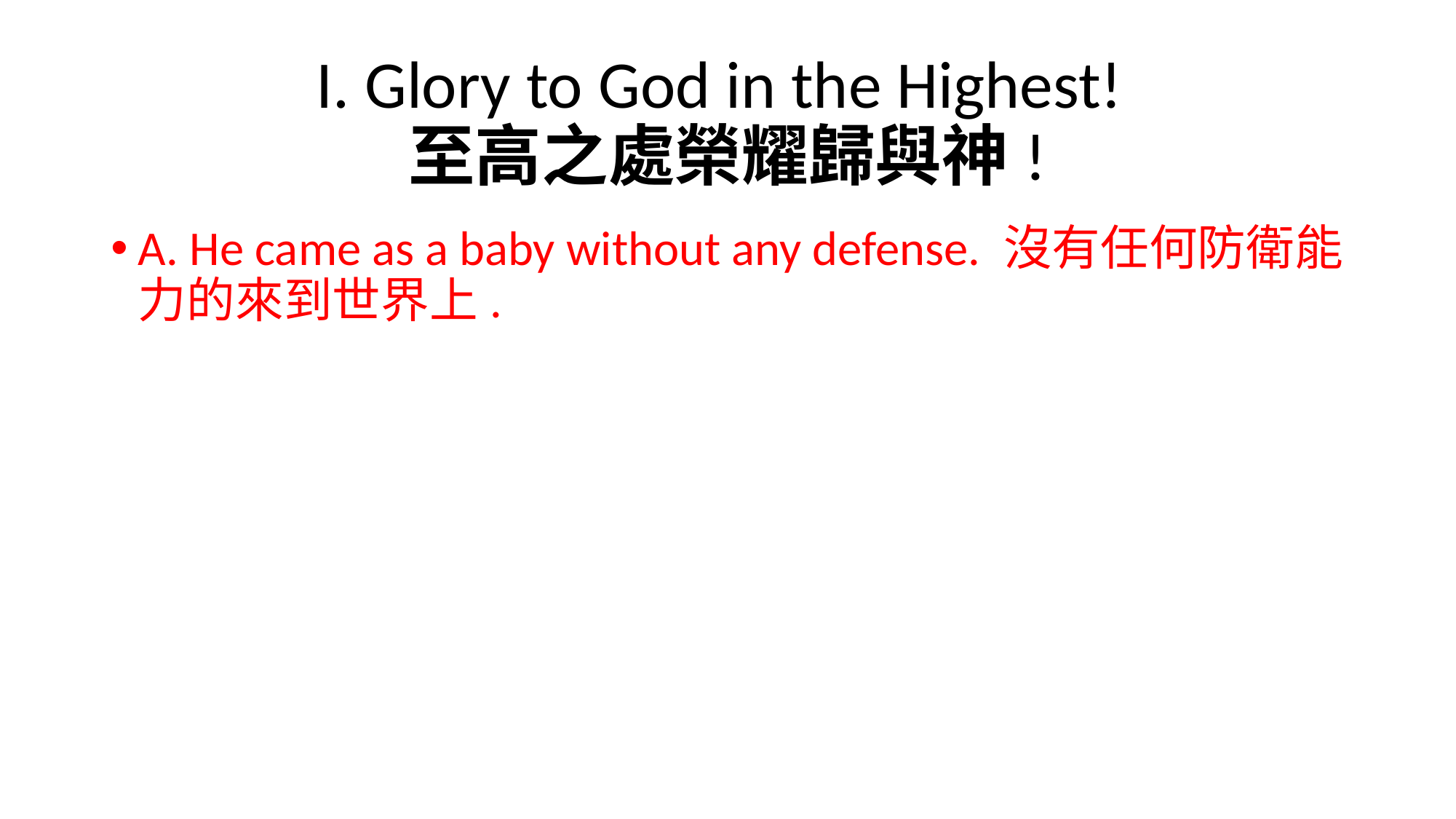

# I. Glory to God in the Highest! 至高之處榮耀歸與神!
A. He came as a baby without any defense. 沒有任何防衛能力的來到世界上.